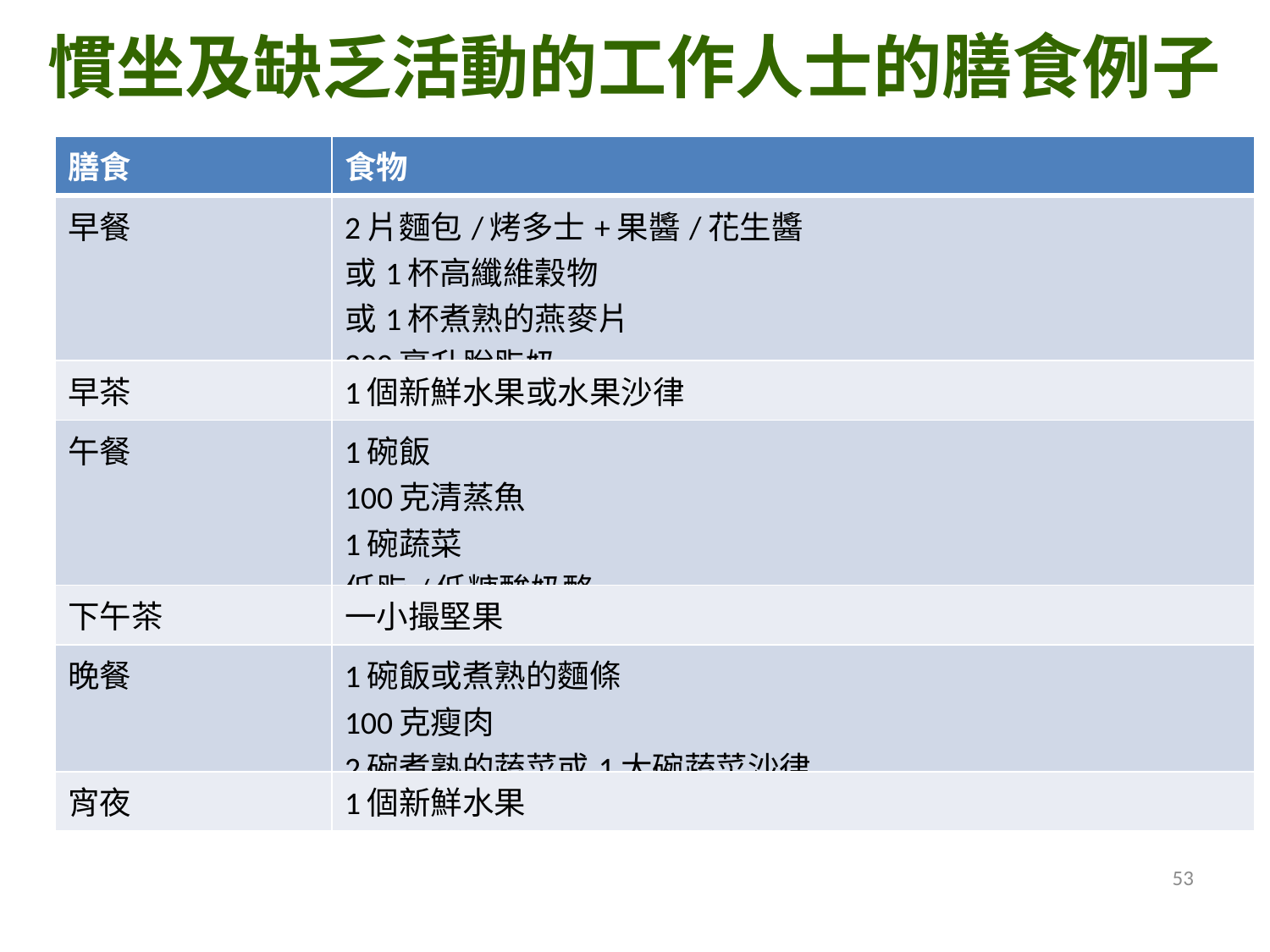

慣坐及缺乏活動的工作人士的膳食例子
| 膳食 | 食物 |
| --- | --- |
| 早餐 | 2片麵包/烤多士+果醬/花生醬 或1杯高纖維穀物 或1杯煮熟的燕麥片 200毫升脫脂奶 |
| 早茶 | 1個新鮮水果或水果沙律 |
| 午餐 | 1碗飯 100克清蒸魚 1碗蔬菜 低脂/低糖酸奶酪 |
| 下午茶 | 一小撮堅果 |
| 晚餐 | 1碗飯或煮熟的麵條 100克瘦肉 2碗煮熟的蔬菜或1大碗蔬菜沙律 |
| 宵夜 | 1個新鮮水果 |
53